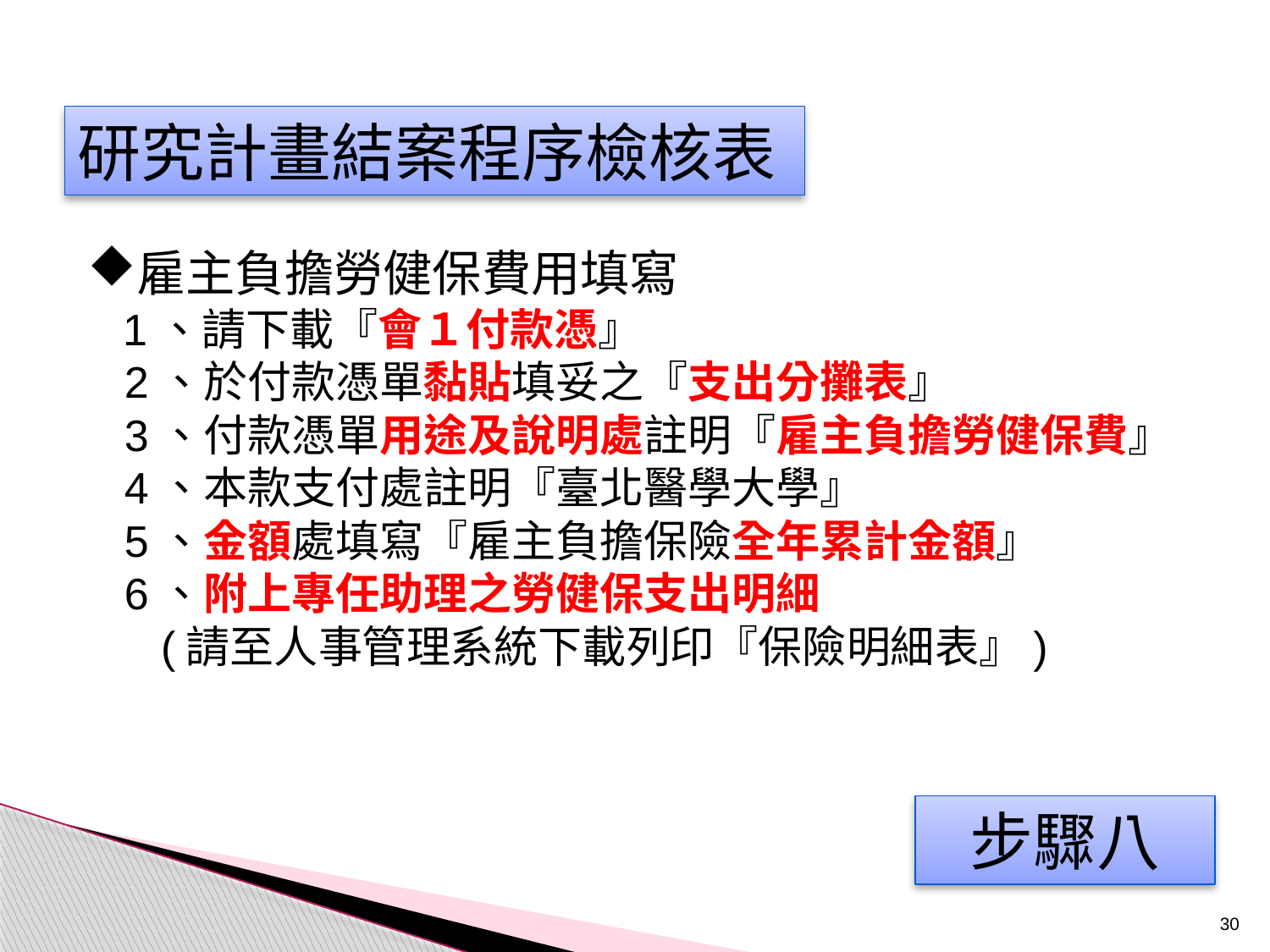

研究計畫結案程序檢核表
雇主負擔勞健保費用填寫
   1、請下載『會１付款憑』
   2、於付款憑單黏貼填妥之『支出分攤表』
   3、付款憑單用途及說明處註明『雇主負擔勞健保費』
   4、本款支付處註明『臺北醫學大學』
   5、金額處填寫『雇主負擔保險全年累計金額』
   6、附上專任助理之勞健保支出明細
      (請至人事管理系統下載列印『保險明細表』)

步驟八
30